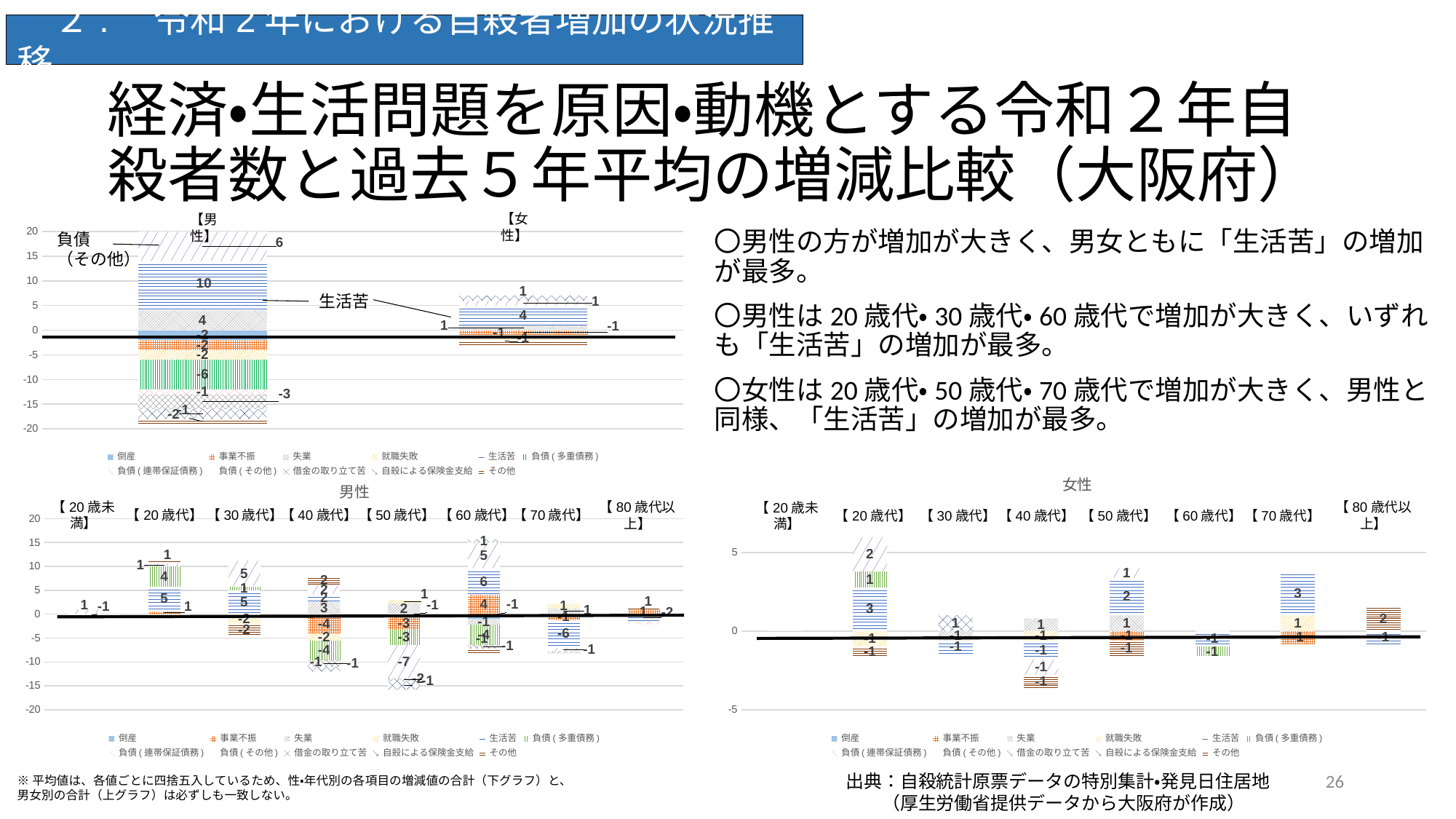

２.　令和2年における自殺者増加の状況推移
# 経済・生活問題を原因・動機とする令和２年自殺者数と過去５年平均の増減比較（大阪府）
〇男性の方が増加が大きく、男女ともに「生活苦」の増加が最多。
〇男性は20歳代・30歳代・60歳代で増加が大きく、いずれも「生活苦」の増加が最多。
〇女性は20歳代・50歳代・70歳代で増加が大きく、男性と同様、「生活苦」の増加が最多。

### Chart

| Category | 倒産 | 事業不振 | 失業 | 就職失敗 | 生活苦 | 負債(多重債務) | 負債(連帯保証債務) | 負債(その他) | 借金の取り立て苦 | 自殺による保険金支給 | その他 |
|---|---|---|---|---|---|---|---|---|---|---|---|
| 男性 | -2.0 | -2.0 | 4.0 | -2.0 | 10.0 | -6.0 | -1.0 | 6.0 | -3.0 | -2.0 | -1.0 |
| 女性 | 0.0 | -1.0 | 1.0 | -1.0 | 4.0 | 0.0 | 0.0 | 1.0 | 0.0 | 1.0 | -1.0 |
【女性】
【男性】
負債
（その他）
生活苦

### Chart: 女性

| Category | 倒産 | 事業不振 | 失業 | 就職失敗 | 生活苦 | 負債(多重債務) | 負債(連帯保証債務) | 負債(その他) | 借金の取り立て苦 | 自殺による保険金支給 | その他 |
|---|---|---|---|---|---|---|---|---|---|---|---|
【80歳代以上】
【20歳未満】
【20歳代】
【30歳代】
【40歳代】
【50歳代】
【60歳代】
【70歳代】

### Chart: 男性

| Category | 倒産 | 事業不振 | 失業 | 就職失敗 | 生活苦 | 負債(多重債務) | 負債(連帯保証債務) | 負債(その他) | 借金の取り立て苦 | 自殺による保険金支給 | その他 |
|---|---|---|---|---|---|---|---|---|---|---|---|
【80歳代以上】
【20歳未満】
【20歳代】
【30歳代】
【40歳代】
【50歳代】
【60歳代】
【70歳代】
26
出典：自殺統計原票データの特別集計・発見日住居地
　　（厚生労働省提供データから大阪府が作成）
※平均値は、各値ごとに四捨五入しているため、性・年代別の各項目の増減値の合計（下グラフ）と、
男女別の合計（上グラフ）は必ずしも一致しない。